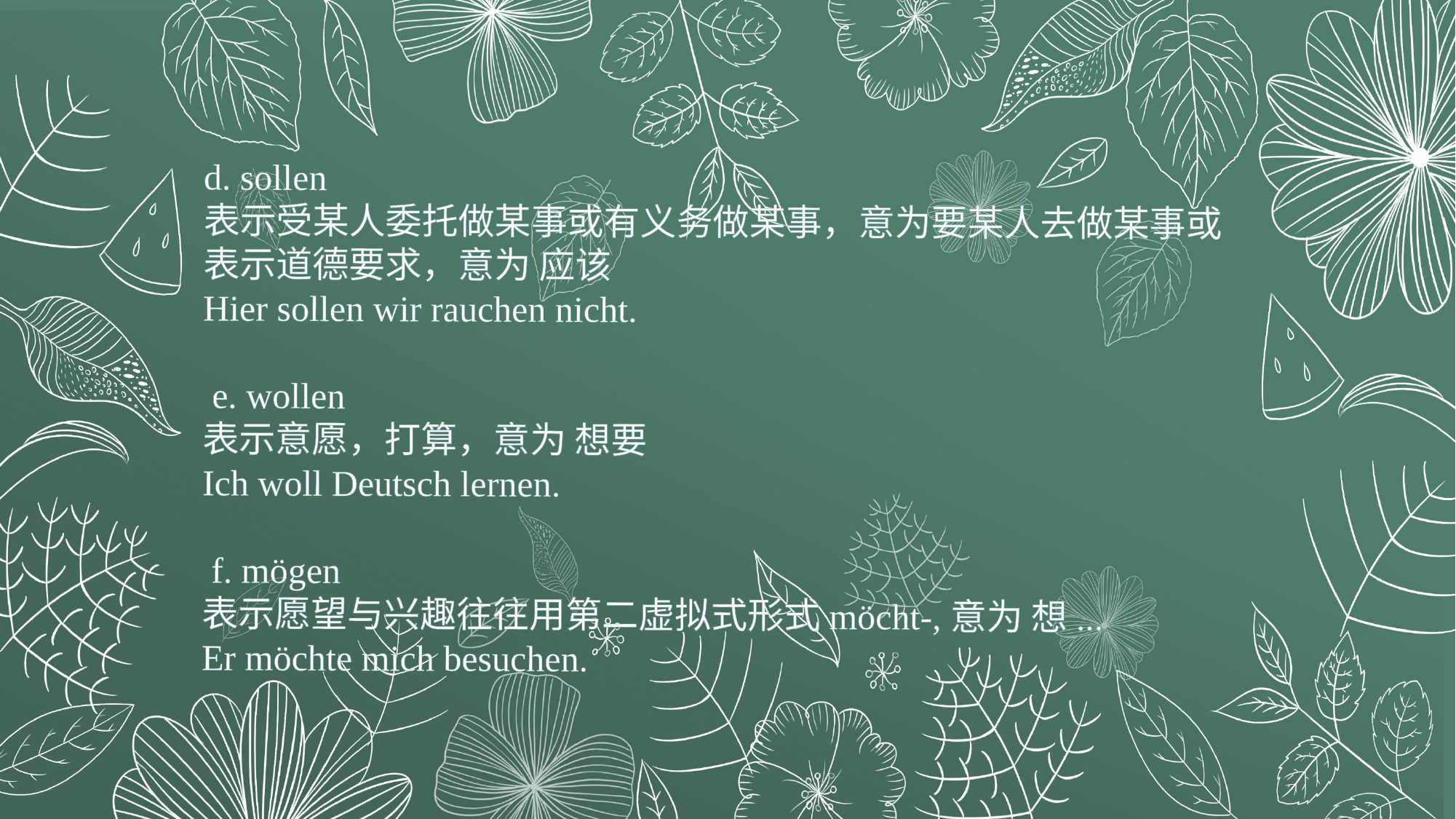

d. sollen
表示受某人委托做某事或有义务做某事，意为要某人去做某事或表示道德要求，意为 应该
Hier sollen wir rauchen nicht.

 e. wollen
表示意愿，打算，意为 想要
Ich woll Deutsch lernen.

 f. mögen
表示愿望与兴趣往往用第二虚拟式形式möcht-,意为 想...
Er möchte mich besuchen.